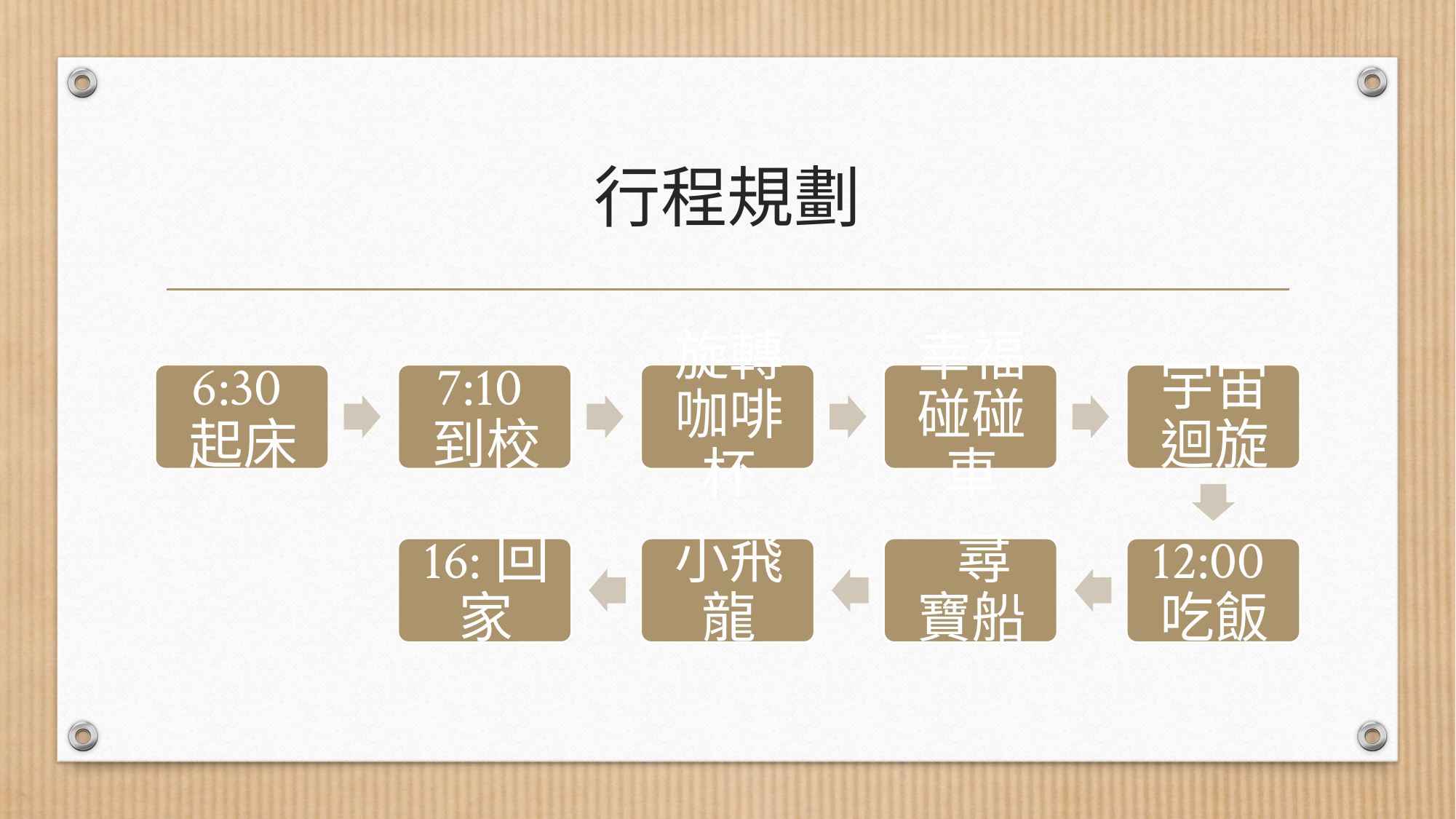

# 行程規劃
6:30起床

7:10到校

旋轉咖啡杯

幸福碰碰車

宇宙迴旋

12:00吃飯

 尋寶船

小飛龍

16:回家